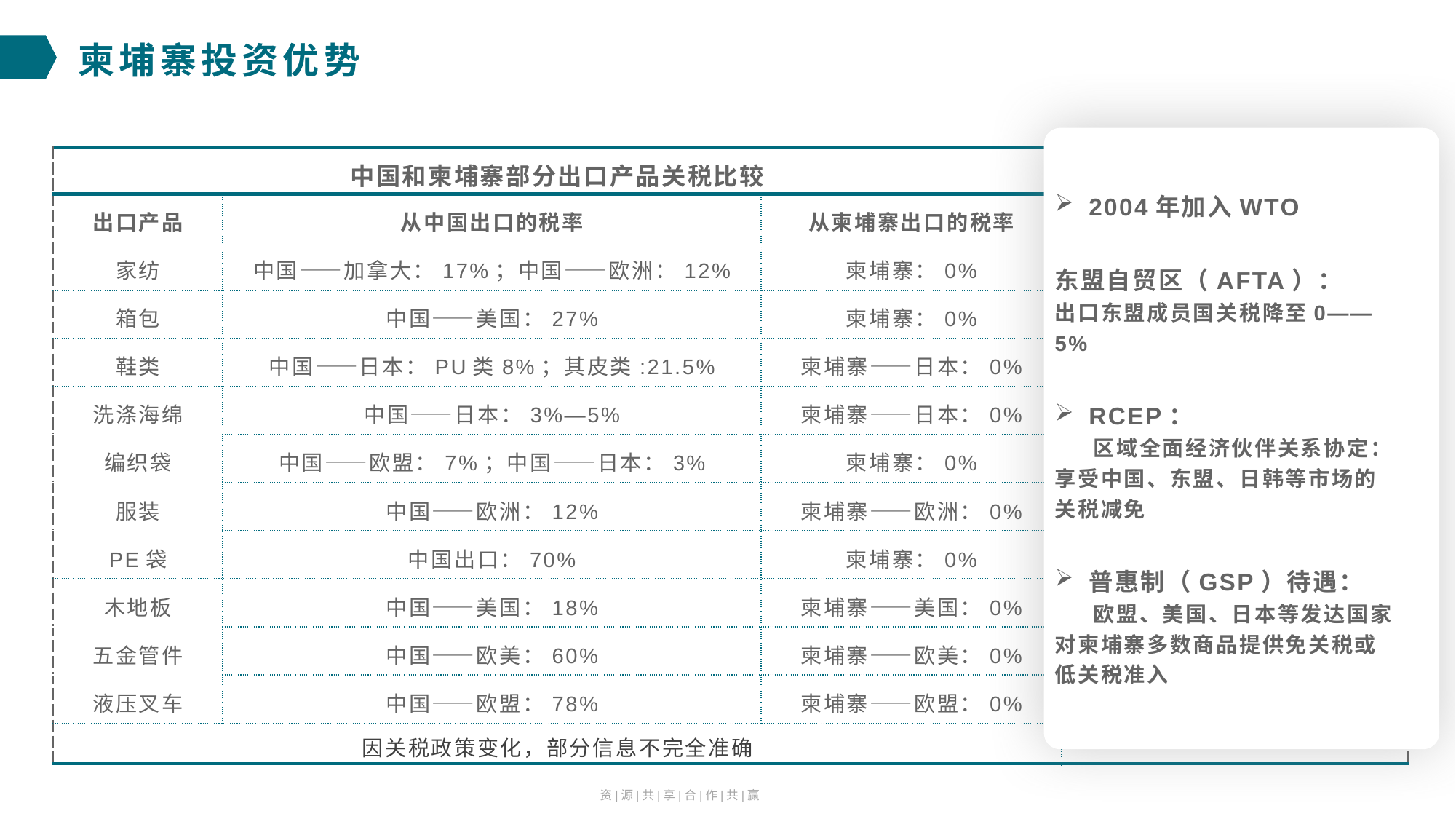

# 柬埔寨投资优势

| 中国和柬埔寨部分出口产品关税比较 |  |  |  |
| --- | --- | --- | --- |
| 出口产品 | 从中国出口的税率 | 从柬埔寨出口的税率 |  |
| 家纺 | 中国——加拿大：17%；中国——欧洲：12% | 柬埔寨：0% |  |
| 箱包 | 中国——美国：27% | 柬埔寨：0% |  |
| 鞋类 | 中国——日本：PU类8%；其皮类:21.5% | 柬埔寨——日本：0% |  |
| 洗涤海绵 | 中国——日本：3%—5% | 柬埔寨——日本：0% |  |
| 编织袋 | 中国——欧盟：7%；中国——日本：3% | 柬埔寨：0% |  |
| 服装 | 中国——欧洲：12% | 柬埔寨——欧洲：0% |  |
| PE袋 | 中国出口：70% | 柬埔寨：0% |  |
| 木地板 | 中国——美国：18% | 柬埔寨——美国：0% |  |
| 五金管件 | 中国——欧美：60% | 柬埔寨——欧美：0% |  |
| 液压叉车 | 中国——欧盟：78% | 柬埔寨——欧盟：0% |  |
| 因关税政策变化，部分信息不完全准确 |  |  |  |
2004年加入WTO

东盟自贸区（AFTA）：
出口东盟成员国关税降至0——5%

RCEP：
     区域全面经济伙伴关系协定：享受中国、东盟、日韩等市场的关税减免

普惠制（GSP）待遇：
     欧盟、美国、日本等发达国家对柬埔寨多数商品提供免关税或低关税准入